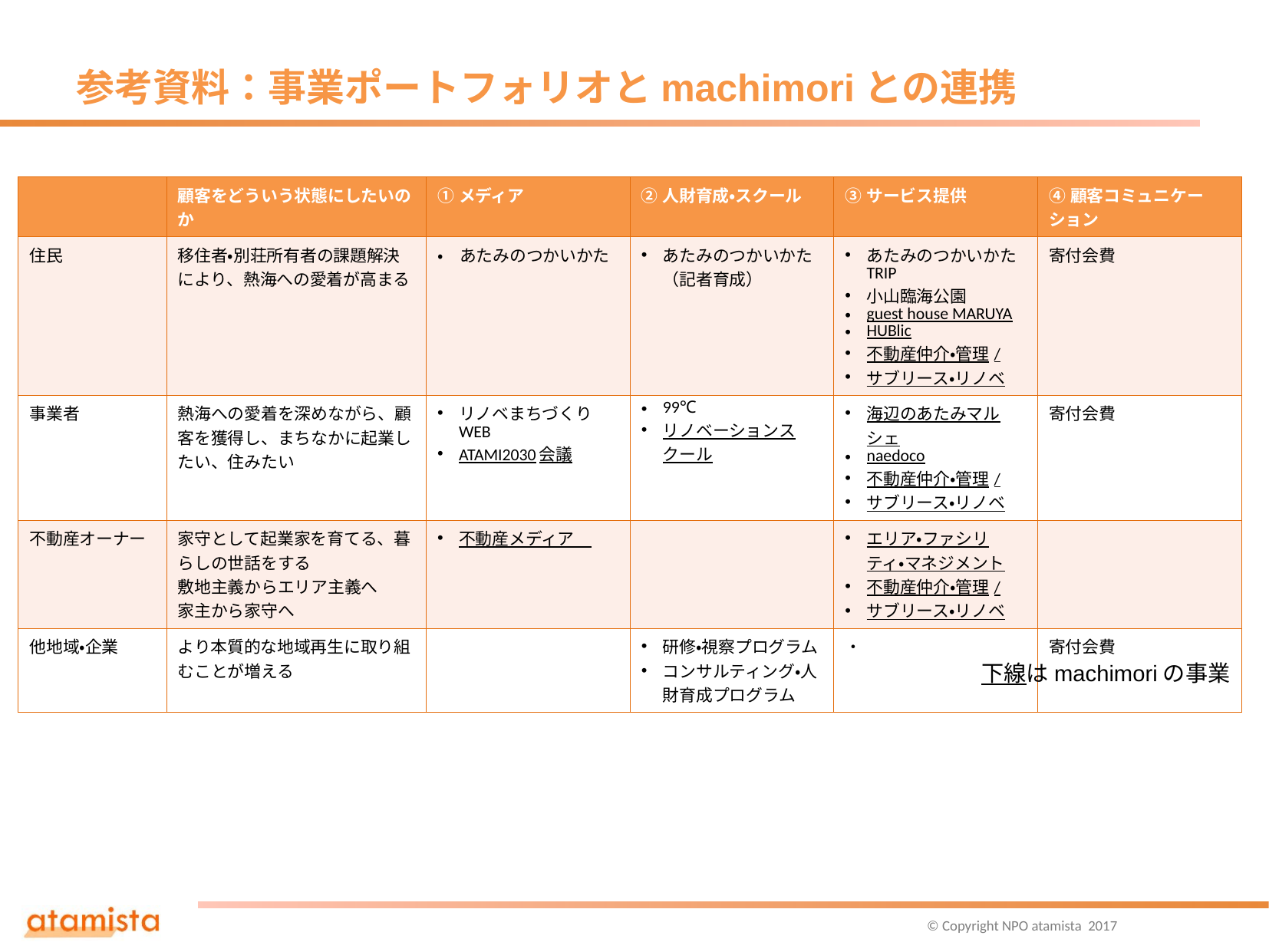

# 参考資料：事業ポートフォリオとmachimoriとの連携

|  | 顧客をどういう状態にしたいのか | ①メディア | ②人財育成・スクール | ③サービス提供 | ④顧客コミュニケーション |
| --- | --- | --- | --- | --- | --- |
| 住民 | 移住者・別荘所有者の課題解決により、熱海への愛着が高まる | ・　あたみのつかいかた | あたみのつかいかた（記者育成） | あたみのつかいかたTRIP 小山臨海公園 guest house MARUYA HUBlic 不動産仲介・管理/ サブリース・リノベ | 寄付会費 |
| 事業者 | 熱海への愛着を深めながら、顧客を獲得し、まちなかに起業したい、住みたい | リノベまちづくり WEB ATAMI2030会議 | 99℃ リノベーションスクール | 海辺のあたみマルシェ naedoco 不動産仲介・管理/ サブリース・リノベ | 寄付会費 |
| 不動産オーナー | 家守として起業家を育てる、暮らしの世話をする 敷地主義からエリア主義へ 家主から家守へ | 不動産メディア |  | エリア・ファシリティ・マネジメント 不動産仲介・管理/ サブリース・リノベ |  |
| 他地域・企業 | より本質的な地域再生に取り組むことが増える |  | 研修・視察プログラム コンサルティング・人財育成プログラム | ・ | 寄付会費 |
下線はmachimoriの事業